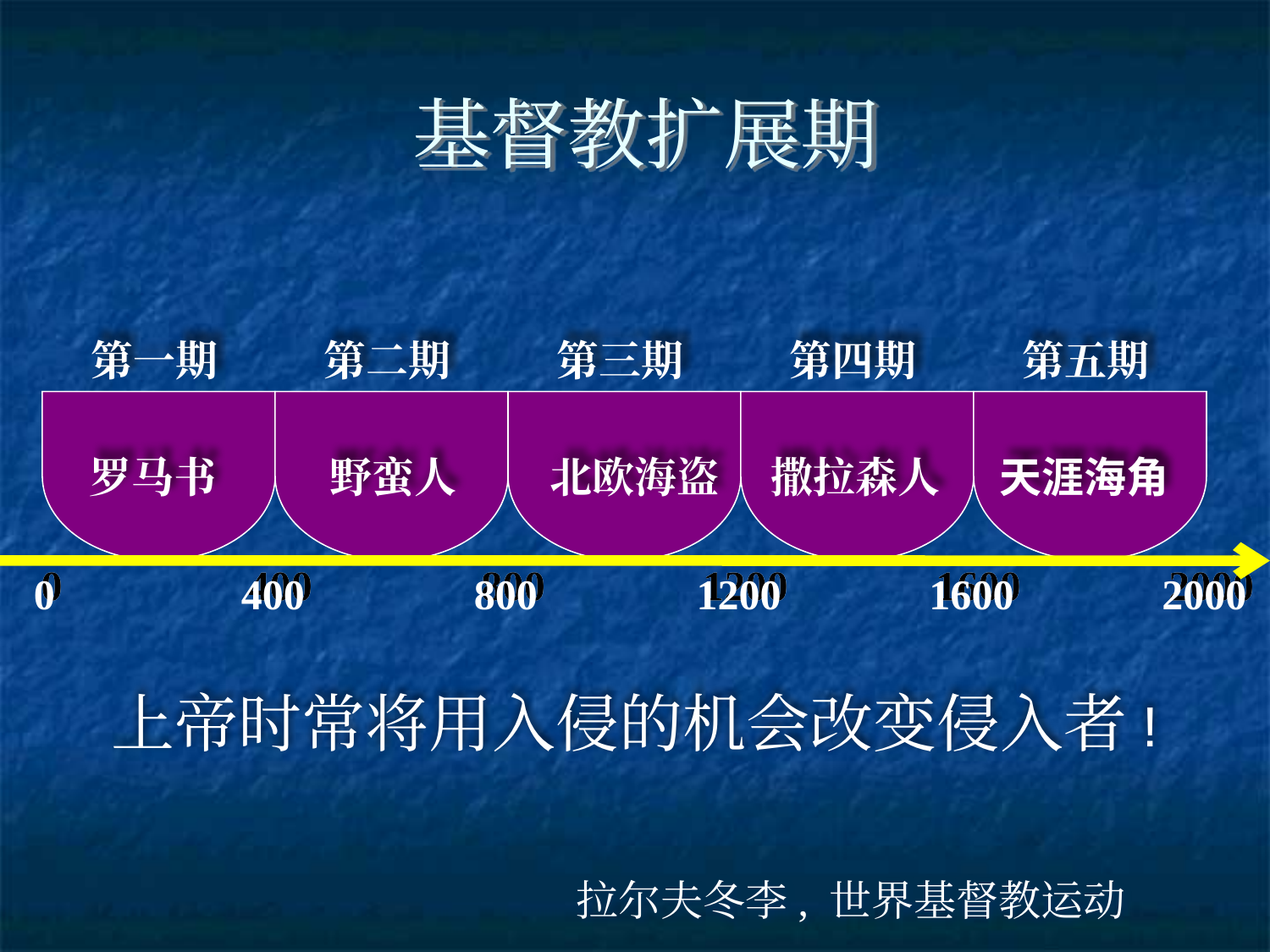

# 基督教扩展期
第一期
第二期
第三期
第四期
第五期

罗马书
野蛮人
北欧海盗
撒拉森人
天涯海角

0
400
800
1200
1600
2000
上帝时常将用入侵的机会改变侵入者!
拉尔夫冬李, 世界基督教运动